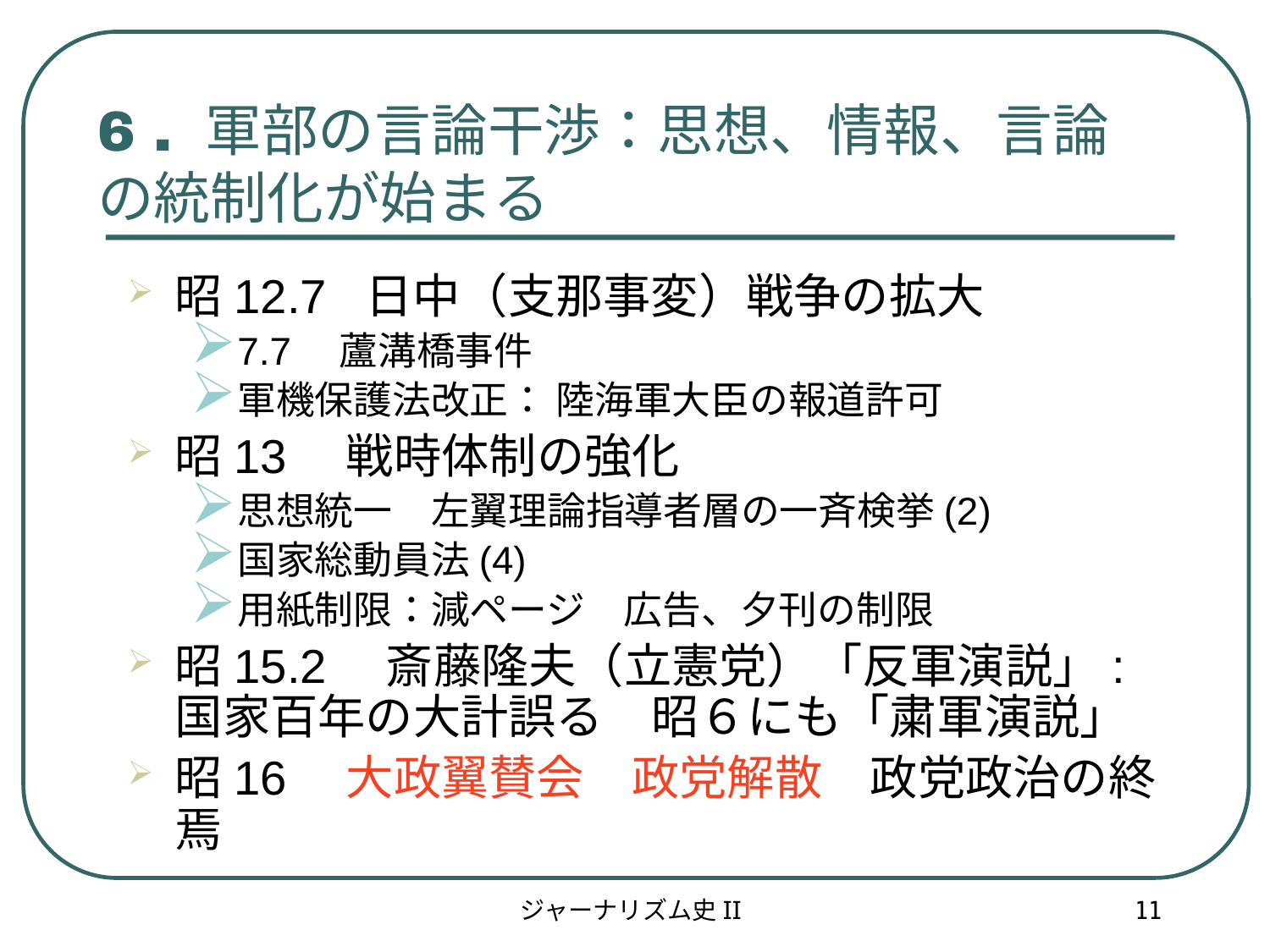

6 . 軍部の言論干渉：思想、情報、言論の統制化が始まる
昭12.7  日中（支那事変）戦争の拡大
7.7　蘆溝橋事件
軍機保護法改正： 陸海軍大臣の報道許可
昭13　戦時体制の強化
思想統一　左翼理論指導者層の一斉検挙(2)
国家総動員法(4)
用紙制限：減ページ　広告、夕刊の制限
昭15.2　斎藤隆夫（立憲党）「反軍演説」:国家百年の大計誤る　昭６にも「粛軍演説」
昭16　大政翼賛会　政党解散　政党政治の終焉
ジャーナリズム史II
11